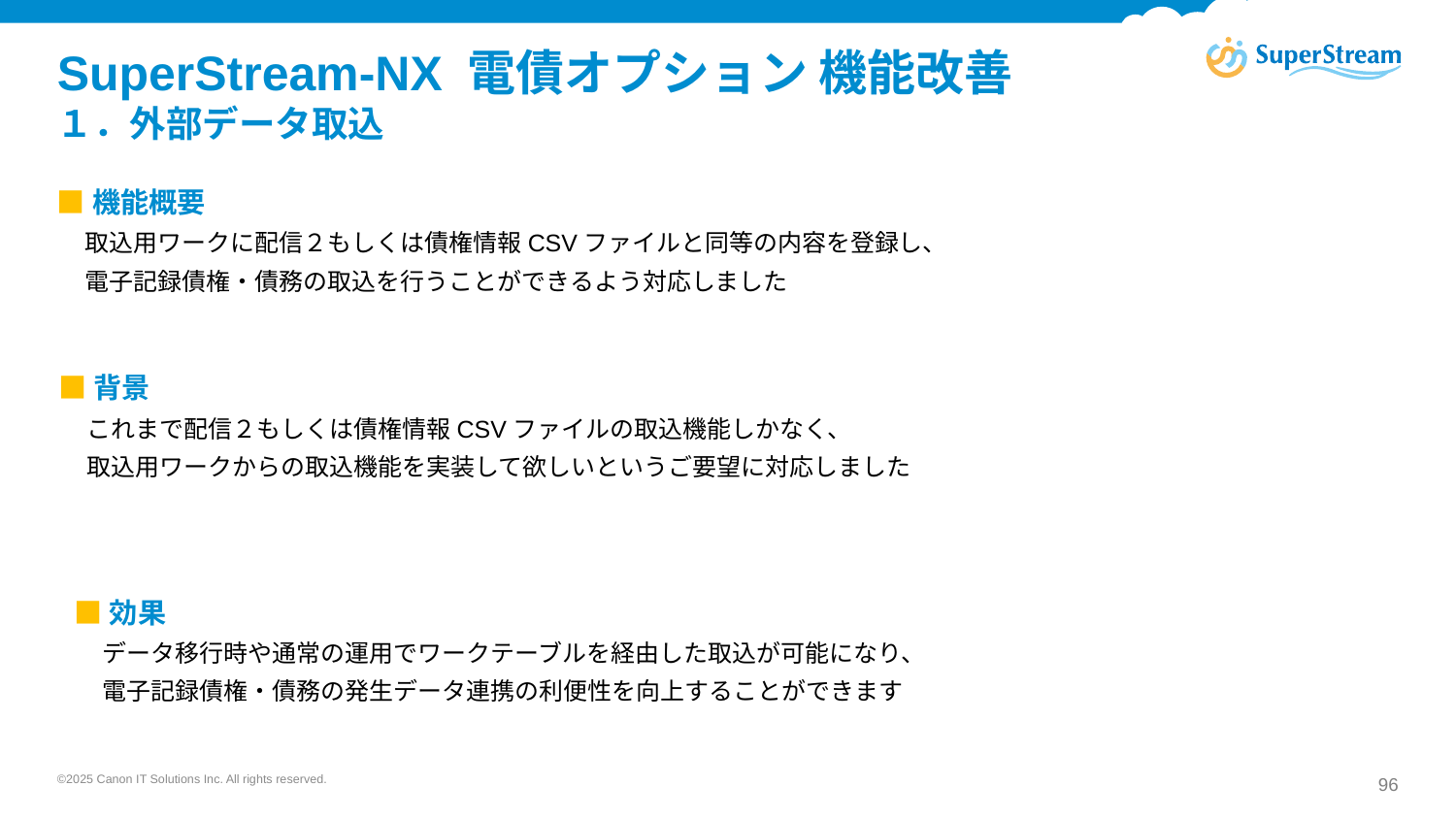

# SuperStream-NX 電債オプション 機能改善　 １．外部データ取込
■機能概要
取込用ワークに配信２もしくは債権情報CSVファイルと同等の内容を登録し、
電子記録債権・債務の取込を行うことができるよう対応しました
■背景
これまで配信２もしくは債権情報CSVファイルの取込機能しかなく、
取込用ワークからの取込機能を実装して欲しいというご要望に対応しました
■効果
データ移行時や通常の運用でワークテーブルを経由した取込が可能になり、
電子記録債権・債務の発生データ連携の利便性を向上することができます
©2025 Canon IT Solutions Inc. All rights reserved.
96